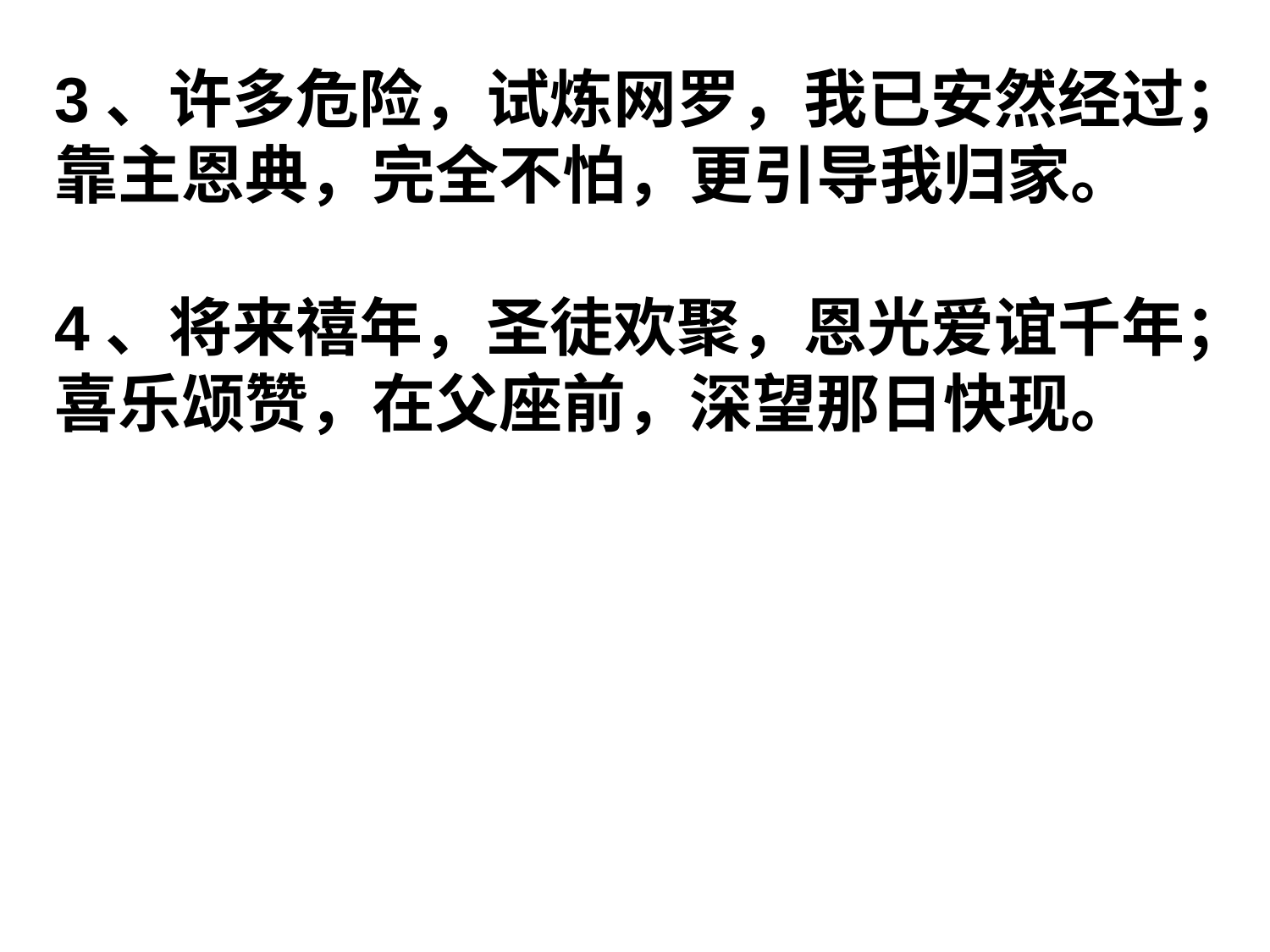

3、许多危险，试炼网罗，我已安然经过；
靠主恩典，完全不怕，更引导我归家。

4、将来禧年，圣徒欢聚，恩光爱谊千年；
喜乐颂赞，在父座前，深望那日快现。